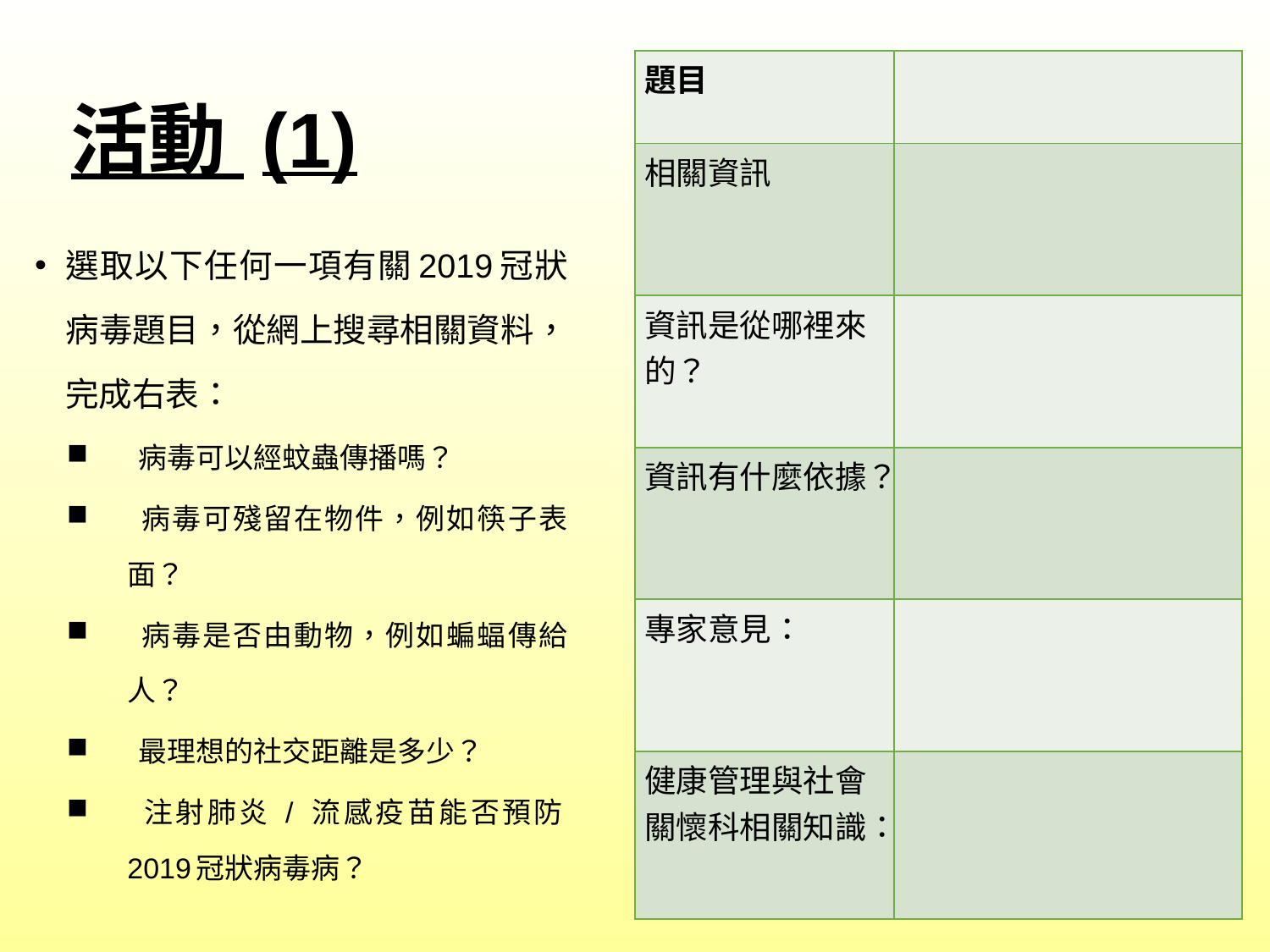

# 活動 (1)
| 題目 |  |
| --- | --- |
| 相關資訊 |  |
| 資訊是從哪裡來的？ |  |
| 資訊有什麼依據？ |  |
| 專家意見： |  |
| 健康管理與社會關懷科相關知識： |  |
選取以下任何一項有關2019冠狀病毒題目，從網上搜尋相關資料，完成右表：
 病毒可以經蚊蟲傳播嗎？
 病毒可殘留在物件，例如筷子表面？
 病毒是否由動物，例如蝙蝠傳給人？
 最理想的社交距離是多少？
 注射肺炎 / 流感疫苗能否預防2019冠狀病毒病？